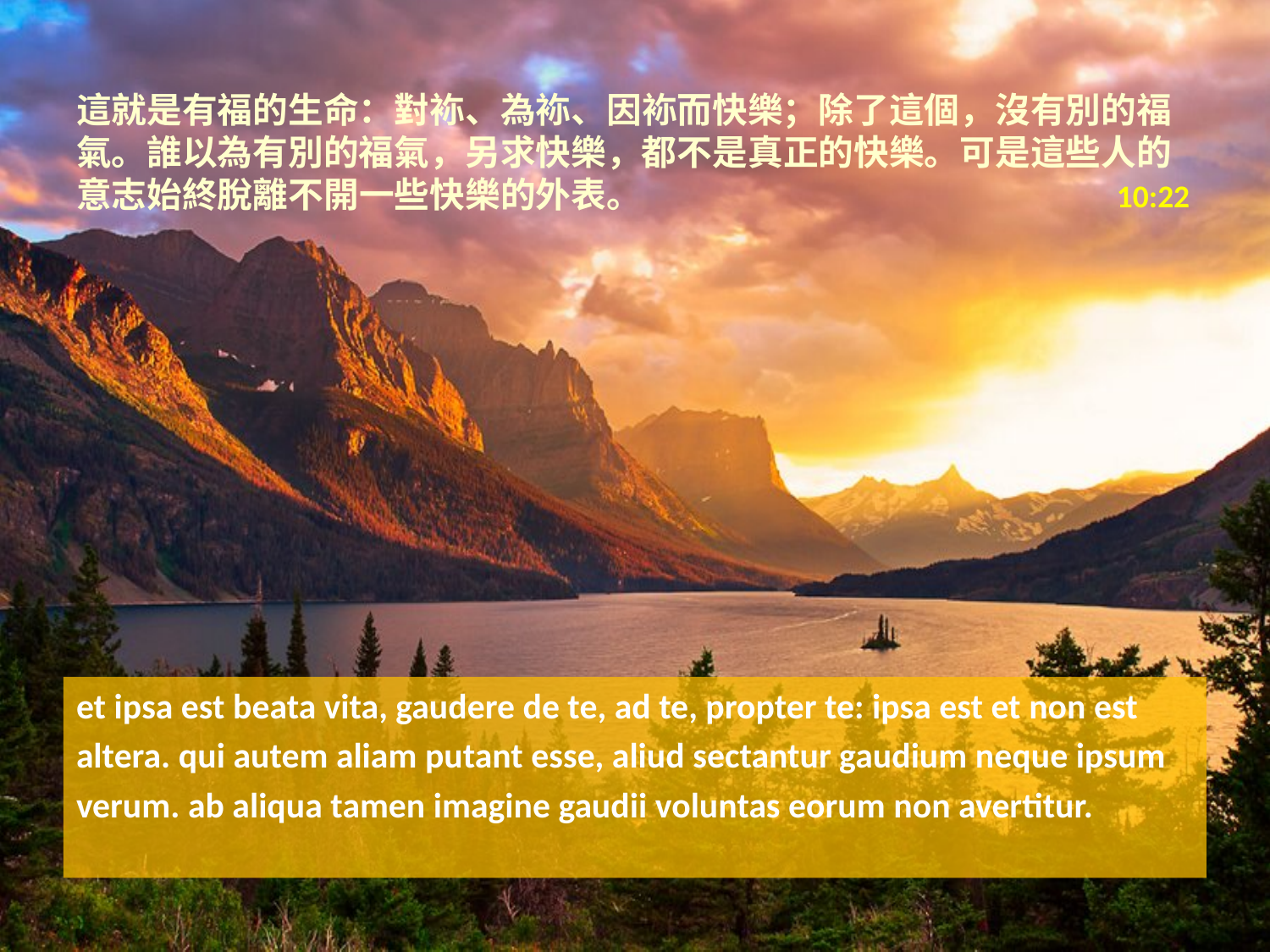

# 這就是有福的生命：對袮、為袮、因袮而快樂；除了這個，沒有別的福氣。誰以為有別的福氣，另求快樂，都不是真正的快樂。可是這些人的意志始終脫離不開一些快樂的外表。				  10:22

et ipsa est beata vita, gaudere de te, ad te, propter te: ipsa est et non est
altera. qui autem aliam putant esse, aliud sectantur gaudium neque ipsum
verum. ab aliqua tamen imagine gaudii voluntas eorum non avertitur.